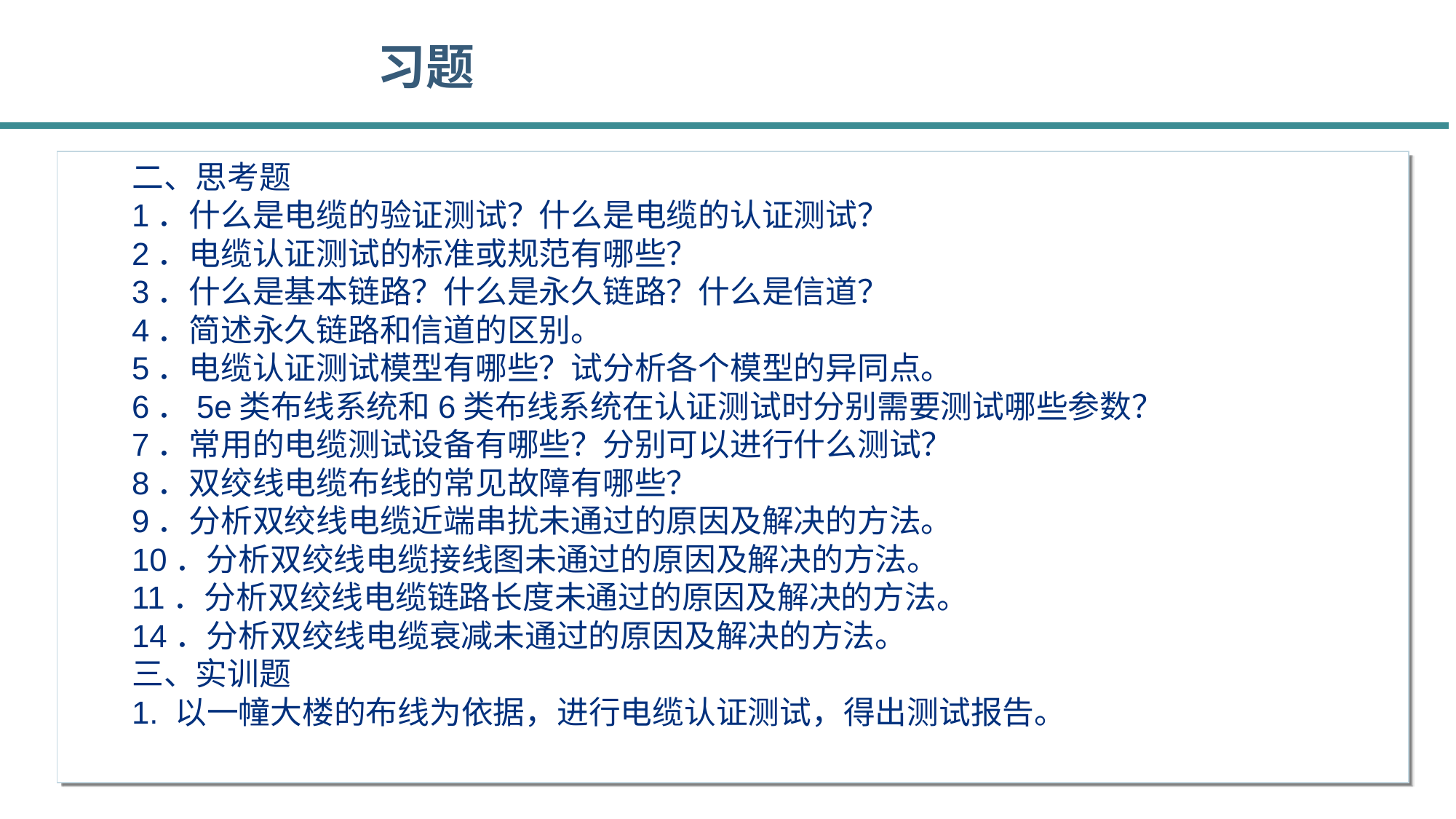

习题
二、思考题
1．什么是电缆的验证测试？什么是电缆的认证测试？
2．电缆认证测试的标准或规范有哪些？
3．什么是基本链路？什么是永久链路？什么是信道？
4．简述永久链路和信道的区别。
5．电缆认证测试模型有哪些？试分析各个模型的异同点。
6．5e类布线系统和6类布线系统在认证测试时分别需要测试哪些参数？
7．常用的电缆测试设备有哪些？分别可以进行什么测试？
8．双绞线电缆布线的常见故障有哪些？
9．分析双绞线电缆近端串扰未通过的原因及解决的方法。
10．分析双绞线电缆接线图未通过的原因及解决的方法。
11．分析双绞线电缆链路长度未通过的原因及解决的方法。
14．分析双绞线电缆衰减未通过的原因及解决的方法。
三、实训题
1. 以一幢大楼的布线为依据，进行电缆认证测试，得出测试报告。